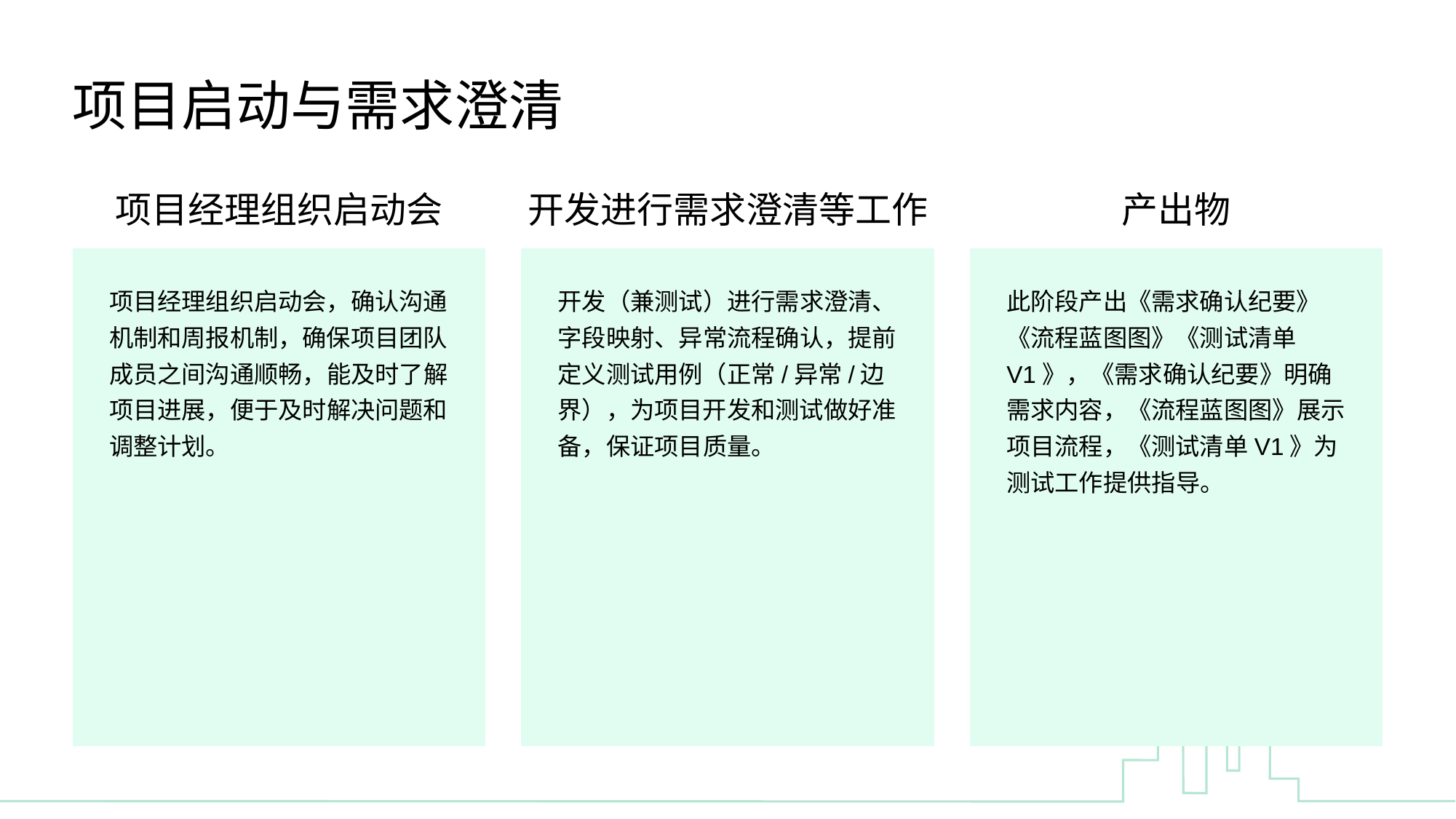

项目启动与需求澄清
项目经理组织启动会
开发进行需求澄清等工作
产出物

项目经理组织启动会，确认沟通机制和周报机制，确保项目团队成员之间沟通顺畅，能及时了解项目进展，便于及时解决问题和调整计划。
开发（兼测试）进行需求澄清、字段映射、异常流程确认，提前定义测试用例（正常/异常/边界），为项目开发和测试做好准备，保证项目质量。
此阶段产出《需求确认纪要》《流程蓝图图》《测试清单V1》，《需求确认纪要》明确需求内容，《流程蓝图图》展示项目流程，《测试清单V1》为测试工作提供指导。